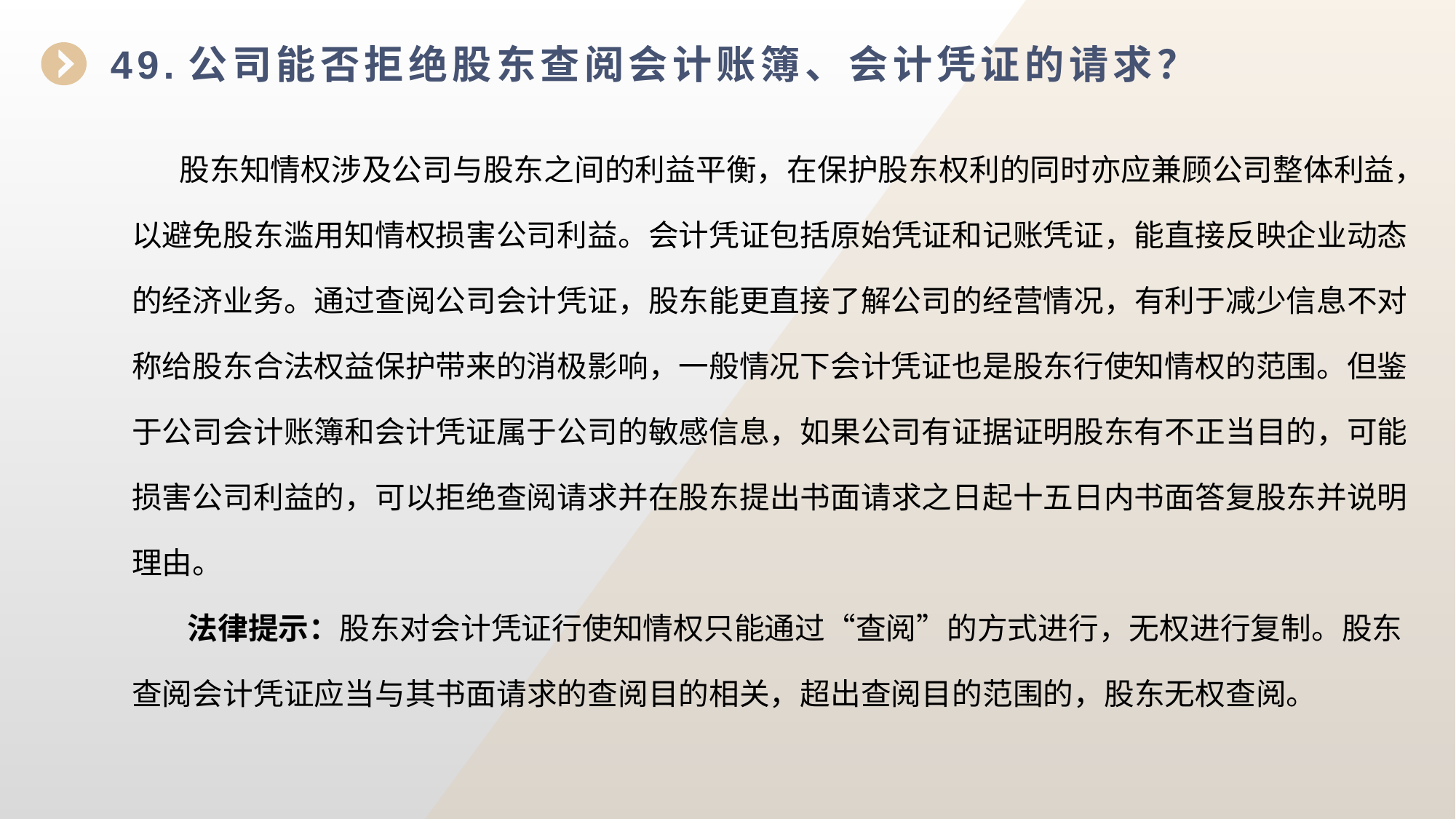

49.公司能否拒绝股东查阅会计账簿、会计凭证的请求？

      股东知情权涉及公司与股东之间的利益平衡，在保护股东权利的同时亦应兼顾公司整体利益，以避免股东滥用知情权损害公司利益。会计凭证包括原始凭证和记账凭证，能直接反映企业动态的经济业务。通过查阅公司会计凭证，股东能更直接了解公司的经营情况，有利于减少信息不对称给股东合法权益保护带来的消极影响，一般情况下会计凭证也是股东行使知情权的范围。但鉴于公司会计账簿和会计凭证属于公司的敏感信息，如果公司有证据证明股东有不正当目的，可能损害公司利益的，可以拒绝查阅请求并在股东提出书面请求之日起十五日内书面答复股东并说明理由。
       法律提示：股东对会计凭证行使知情权只能通过“查阅”的方式进行，无权进行复制。股东查阅会计凭证应当与其书面请求的查阅目的相关，超出查阅目的范围的，股东无权查阅。